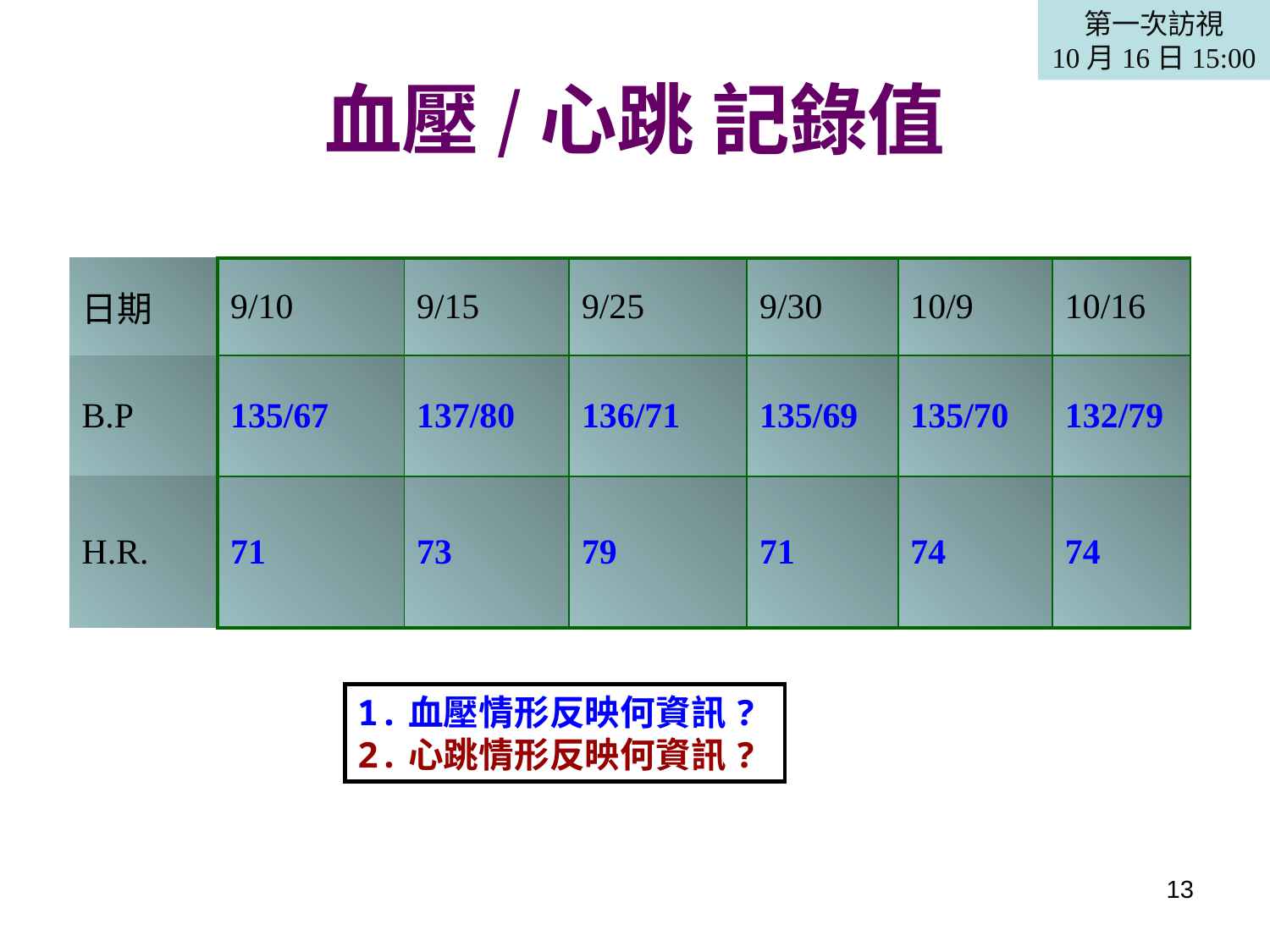

血壓/心跳 記錄值
第一次訪視
10月16日15:00
| 日期 | 9/10 | 9/15 | 9/25 | 9/30 | 10/9 | 10/16 |
| --- | --- | --- | --- | --- | --- | --- |
| B.P | 135/67 | 137/80 | 136/71 | 135/69 | 135/70 | 132/79 |
| H.R. | 71 | 73 | 79 | 71 | 74 | 74 |
1.血壓情形反映何資訊?
2.心跳情形反映何資訊?
13